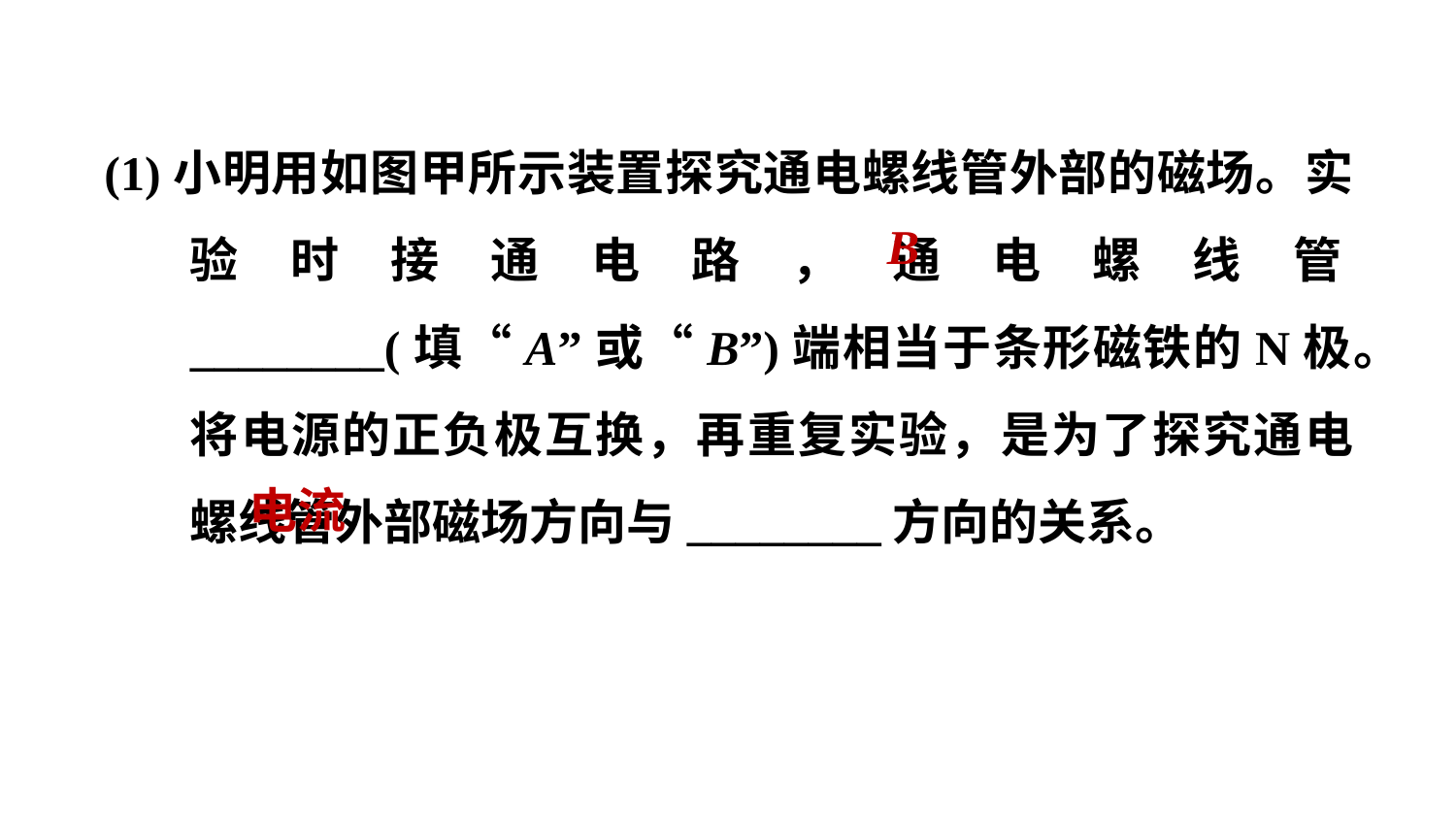

(1)小明用如图甲所示装置探究通电螺线管外部的磁场。实验时接通电路，通电螺线管________(填“A”或“B”)端相当于条形磁铁的N极。将电源的正负极互换，再重复实验，是为了探究通电螺线管外部磁场方向与________方向的关系。
B
电流